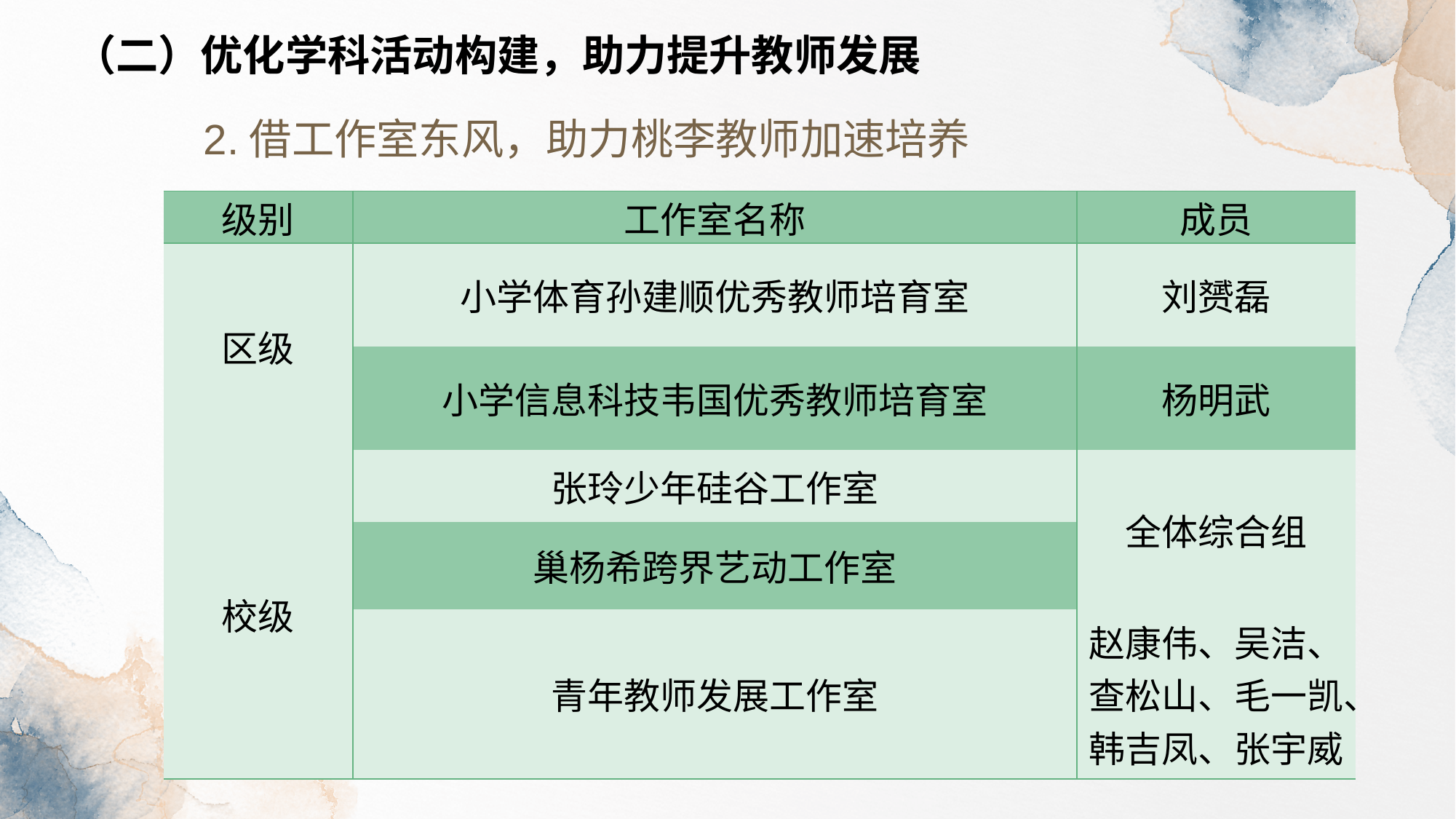

（二）优化学科活动构建，助力提升教师发展
2.借工作室东风，助力桃李教师加速培养
| 级别 | 工作室名称 | 成员 |
| --- | --- | --- |
| 区级 | 小学体育孙建顺优秀教师培育室 | 刘赟磊 |
|  | 小学信息科技韦国优秀教师培育室 | 杨明武 |
| 校级 | 张玲少年硅谷工作室 | 全体综合组 |
|  | 巢杨希跨界艺动工作室 |  |
|  | 青年教师发展工作室 | 赵康伟、吴洁、查松山、毛一凯、韩吉凤、张宇威 |